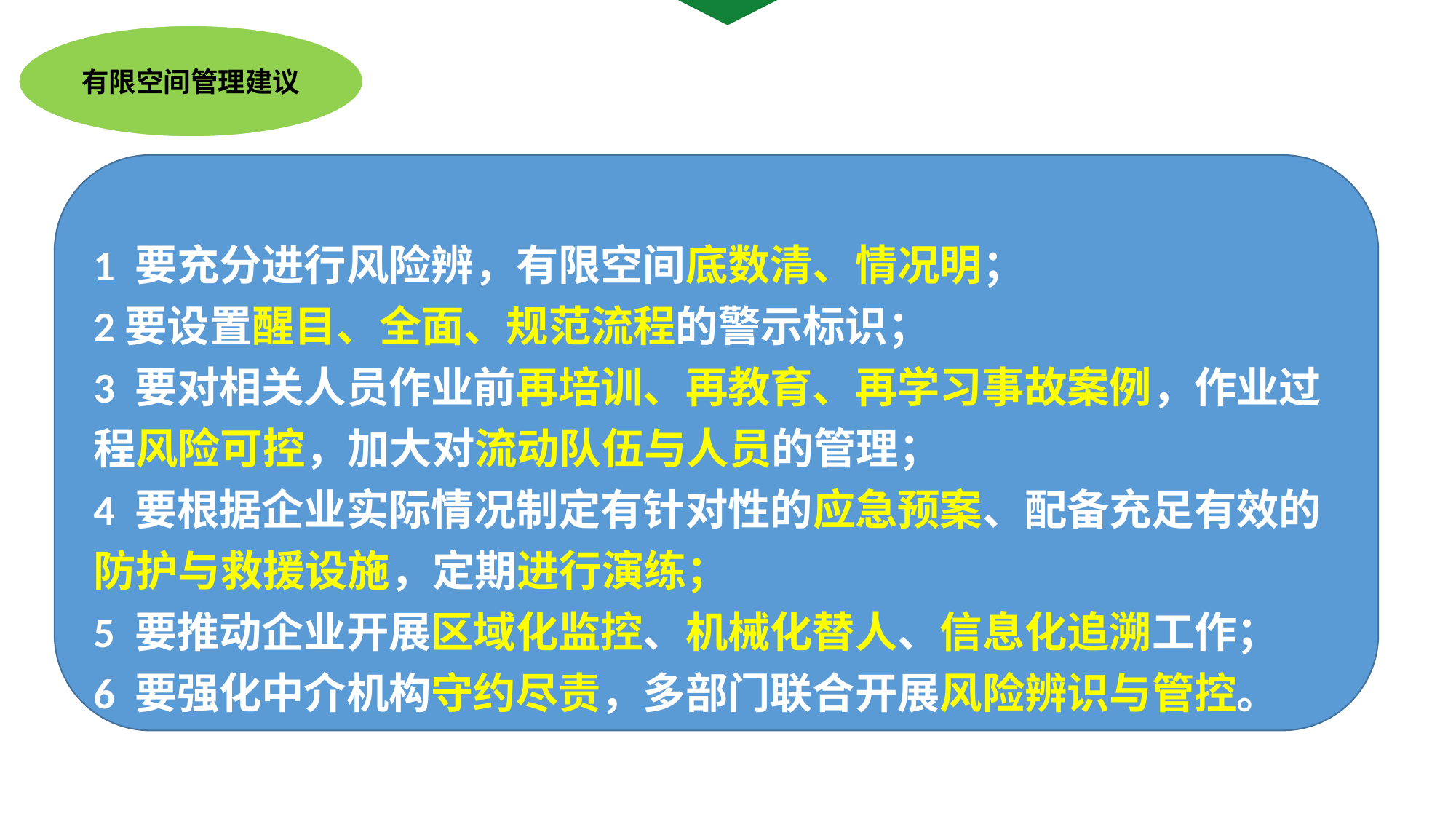

有限空间管理建议

1 要充分进行风险辨，有限空间底数清、情况明；
2要设置醒目、全面、规范流程的警示标识；
3 要对相关人员作业前再培训、再教育、再学习事故案例，作业过程风险可控，加大对流动队伍与人员的管理；
4 要根据企业实际情况制定有针对性的应急预案、配备充足有效的防护与救援设施，定期进行演练；
5 要推动企业开展区域化监控、机械化替人、信息化追溯工作；
6 要强化中介机构守约尽责，多部门联合开展风险辨识与管控。

 在风险较大的受限空间
作业时，应增设监护人员，
并随时与受限空间内作业
人员保持联络。
福道注册安全工程师事务所